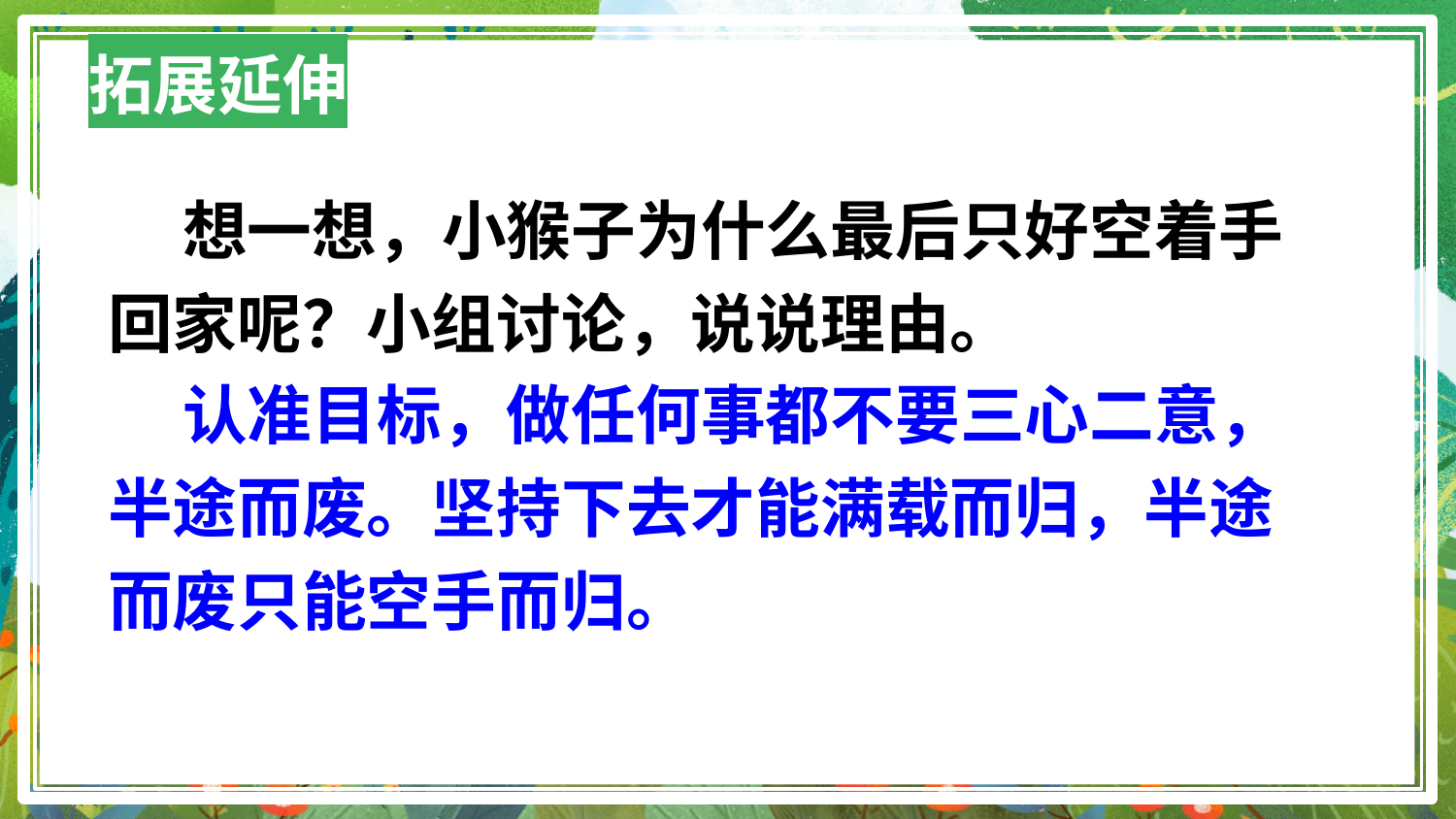

拓展延伸
    想一想，小猴子为什么最后只好空着手回家呢？小组讨论，说说理由。
    认准目标，做任何事都不要三心二意，半途而废。坚持下去才能满载而归，半途而废只能空手而归。